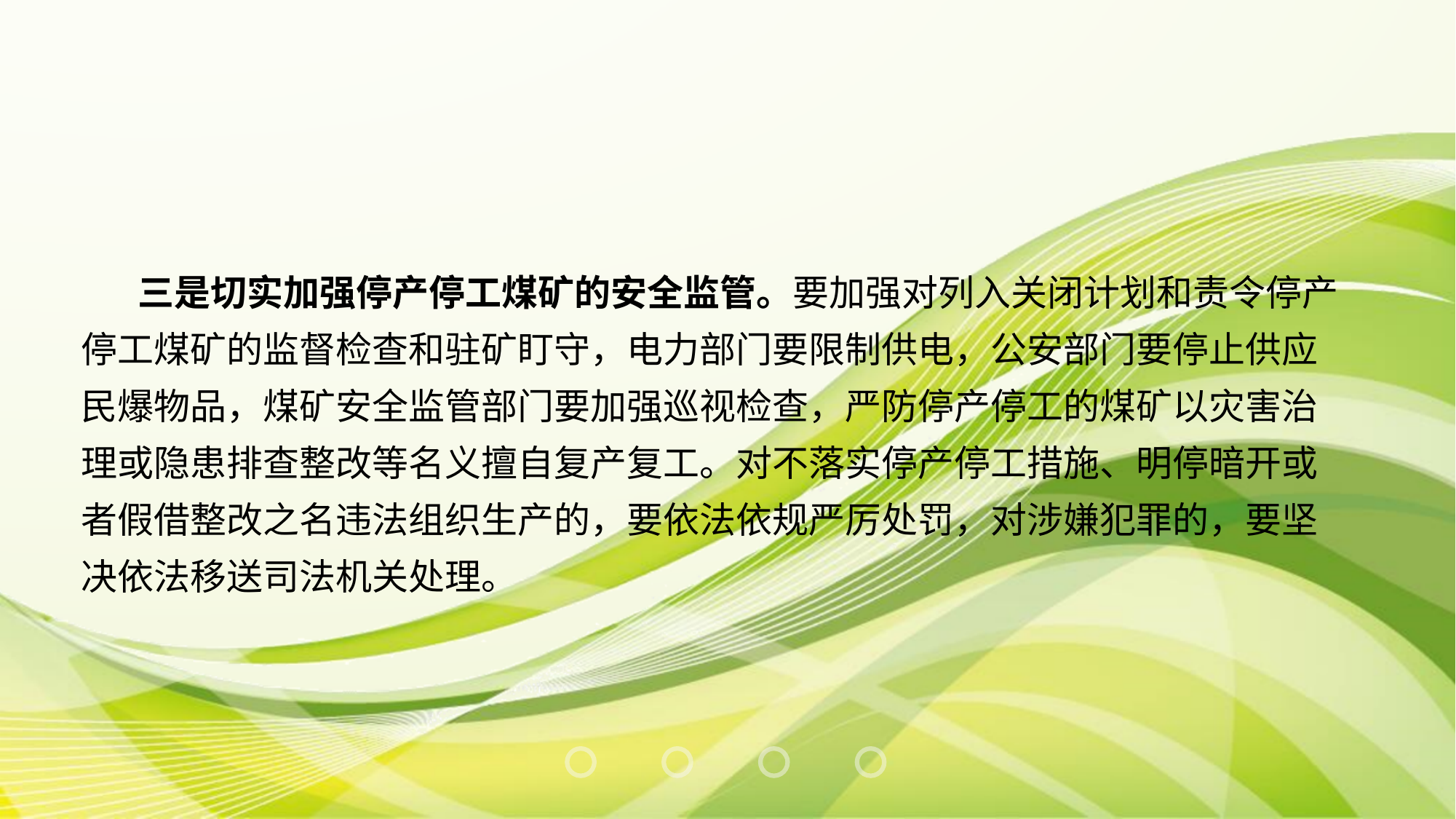

三是切实加强停产停工煤矿的安全监管。要加强对列入关闭计划和责令停产停工煤矿的监督检查和驻矿盯守，电力部门要限制供电，公安部门要停止供应民爆物品，煤矿安全监管部门要加强巡视检查，严防停产停工的煤矿以灾害治理或隐患排查整改等名义擅自复产复工。对不落实停产停工措施、明停暗开或者假借整改之名违法组织生产的，要依法依规严厉处罚，对涉嫌犯罪的，要坚决依法移送司法机关处理。